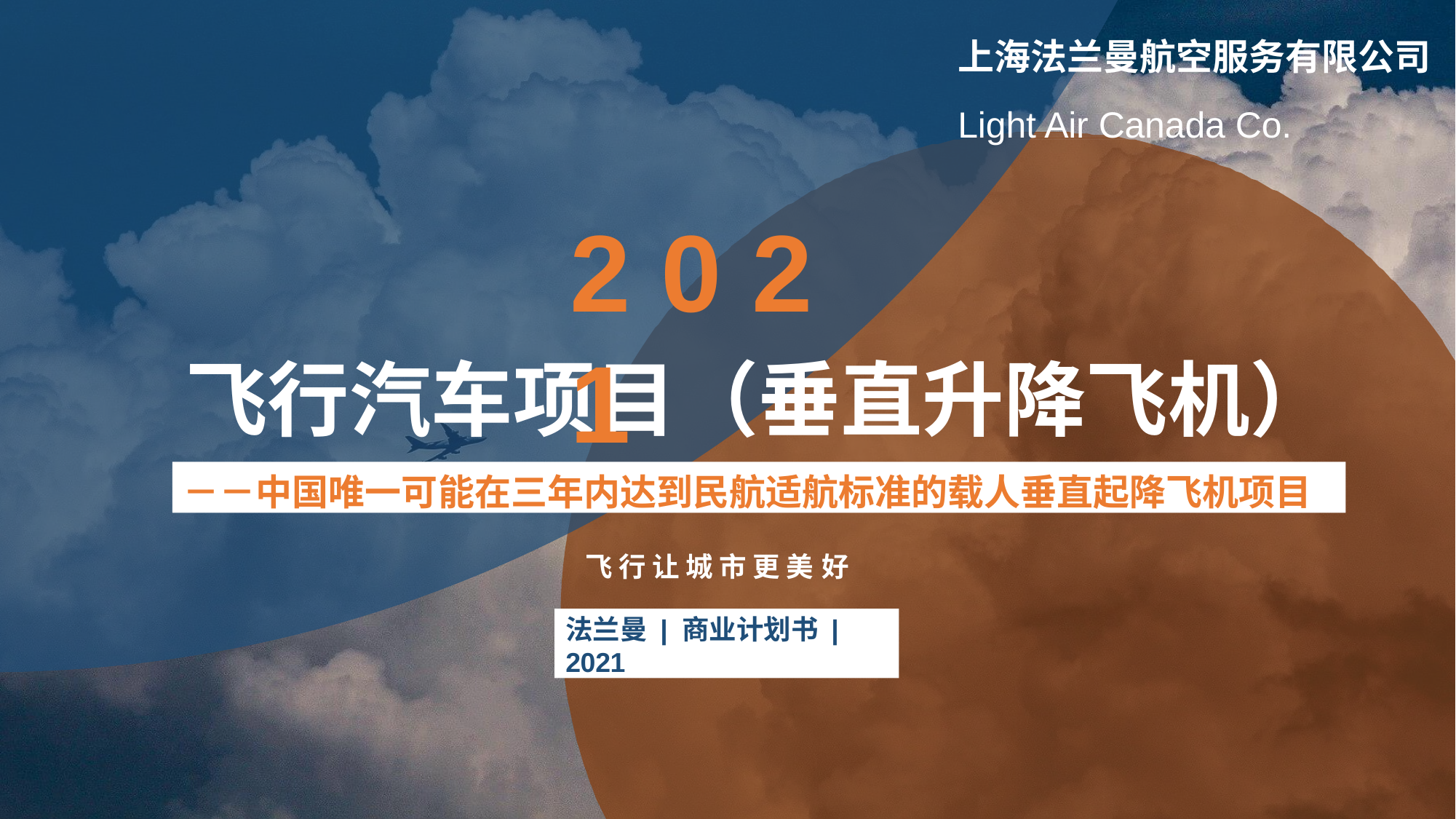

上海法兰曼航空服务有限公司
Light Air Canada Co.

# 2 0 2 1
飞行汽车项目（垂直升降飞机）
－－中国唯一可能在三年内达到民航适航标准的载人垂直起降飞机项目
飞 行 让 城 市 更 美 好
法兰曼 | 商业计划书 | 2021